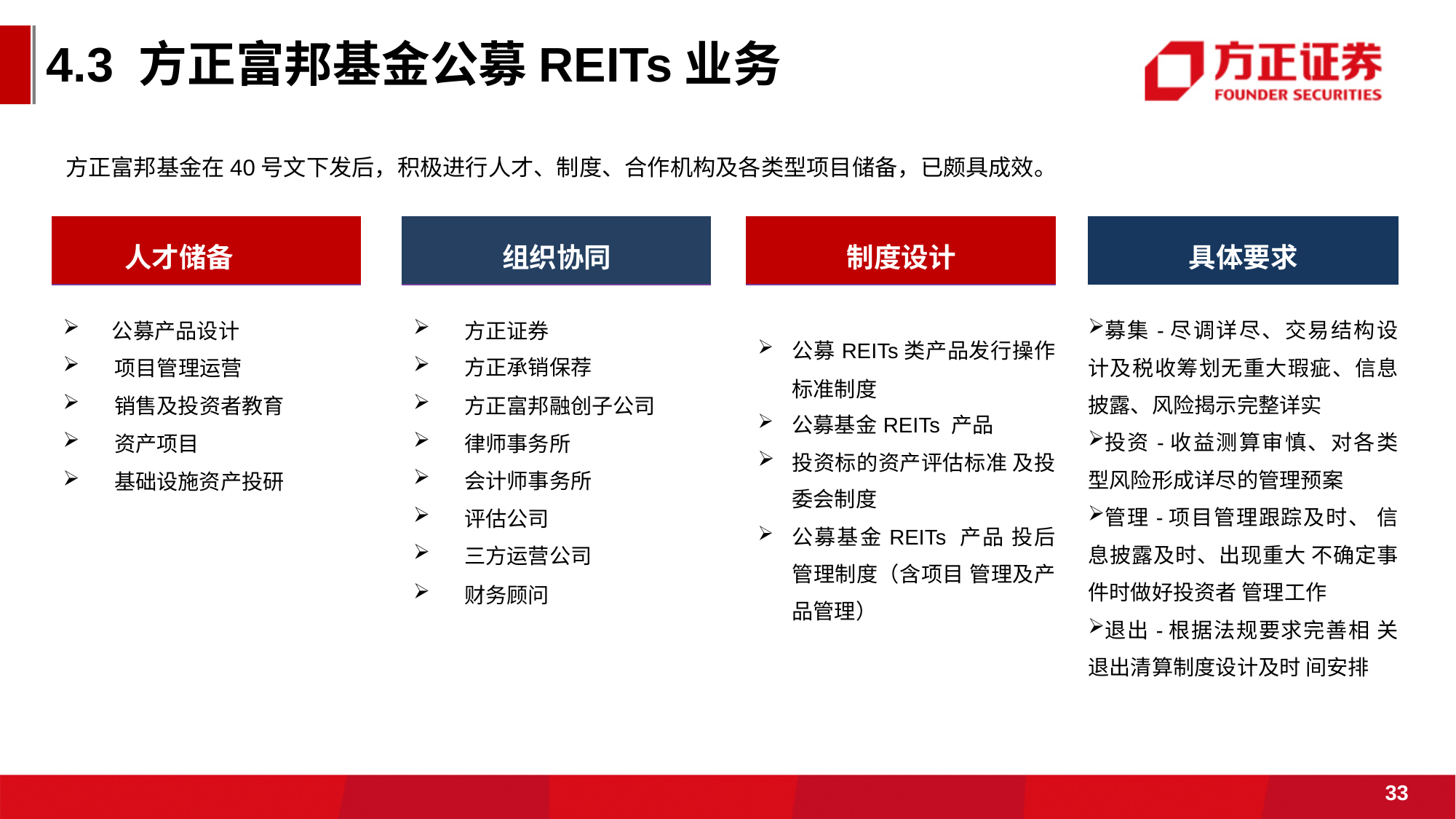

4.3 方正富邦基金公募REITs业务

方正富邦基金在40号文下发后，积极进行人才、制度、合作机构及各类型项目储备，已颇具成效。
| 人才储备 |
| --- |
| 公募产品设计 项目管理运营 销售及投资者教育 资产项目 基础设施资产投研 |
| 组织协同 |
| --- |
| 方正证券 方正承销保荐 方正富邦融创子公司 律师事务所 会计师事务所 评估公司 三方运营公司 财务顾问 |
| 制度设计 |
| --- |
| 公募REITs类产品发行操作标准制度 公募基金REITs 产品 投资标的资产评估标准 及投委会制度 公募基金REITs 产品 投后管理制度（含项目 管理及产品管理） |
| 具体要求 |
| --- |
| 募集-尽调详尽、交易结构设计及税收筹划无重大瑕疵、信息披露、风险揭示完整详实 投资-收益测算审慎、对各类型风险形成详尽的管理预案 管理-项目管理跟踪及时、 信息披露及时、出现重大 不确定事件时做好投资者 管理工作 退出-根据法规要求完善相 关退出清算制度设计及时 间安排 |
33